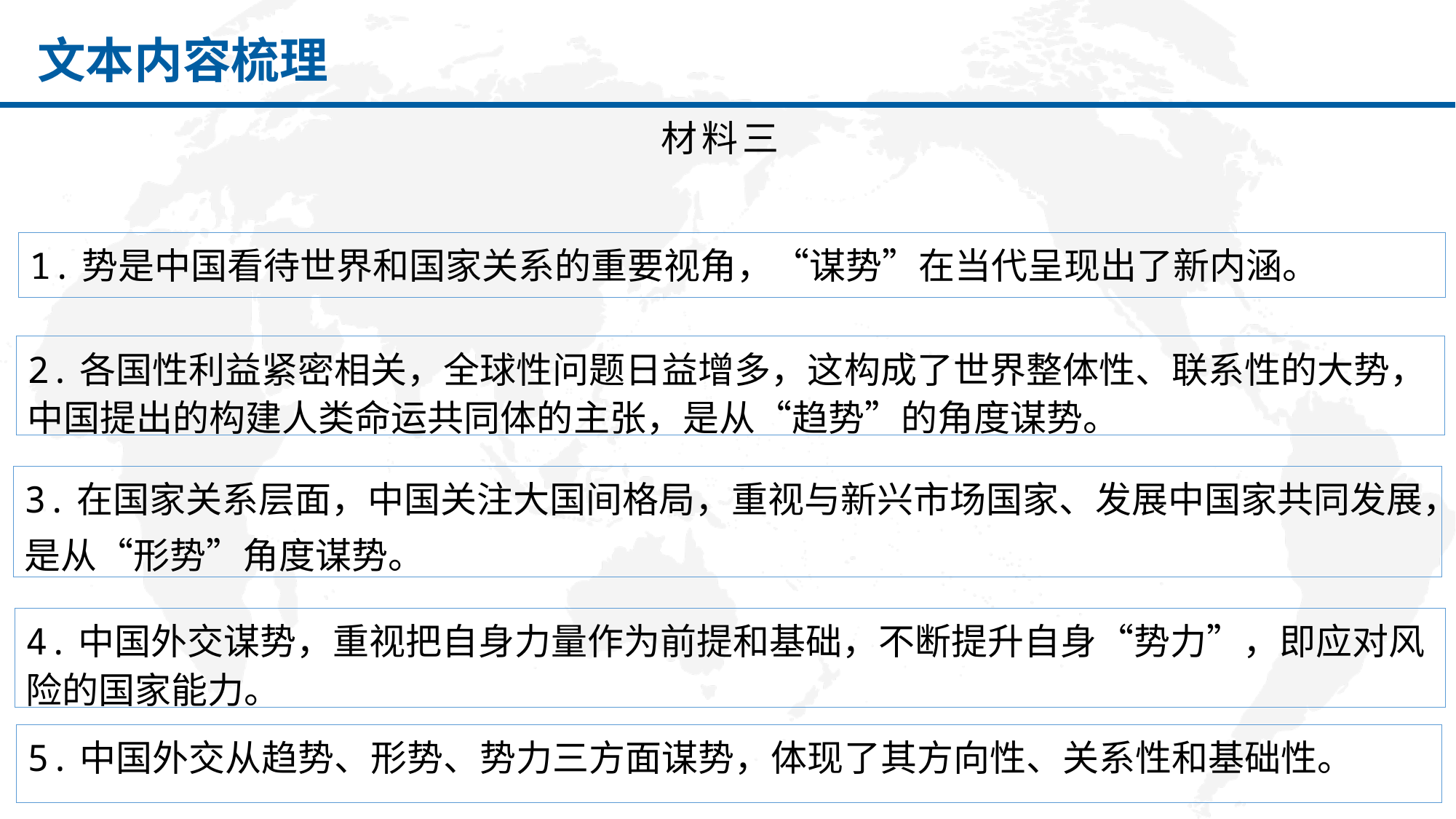

# 文本内容梳理
材料三
1.势是中国看待世界和国家关系的重要视角，“谋势”在当代呈现出了新内涵。
2.各国性利益紧密相关，全球性问题日益增多，这构成了世界整体性、联系性的大势，中国提出的构建人类命运共同体的主张，是从“趋势”的角度谋势。
3.在国家关系层面，中国关注大国间格局，重视与新兴市场国家、发展中国家共同发展，
是从“形势”角度谋势。
4.中国外交谋势，重视把自身力量作为前提和基础，不断提升自身“势力”，即应对风险的国家能力。
5.中国外交从趋势、形势、势力三方面谋势，体现了其方向性、关系性和基础性。